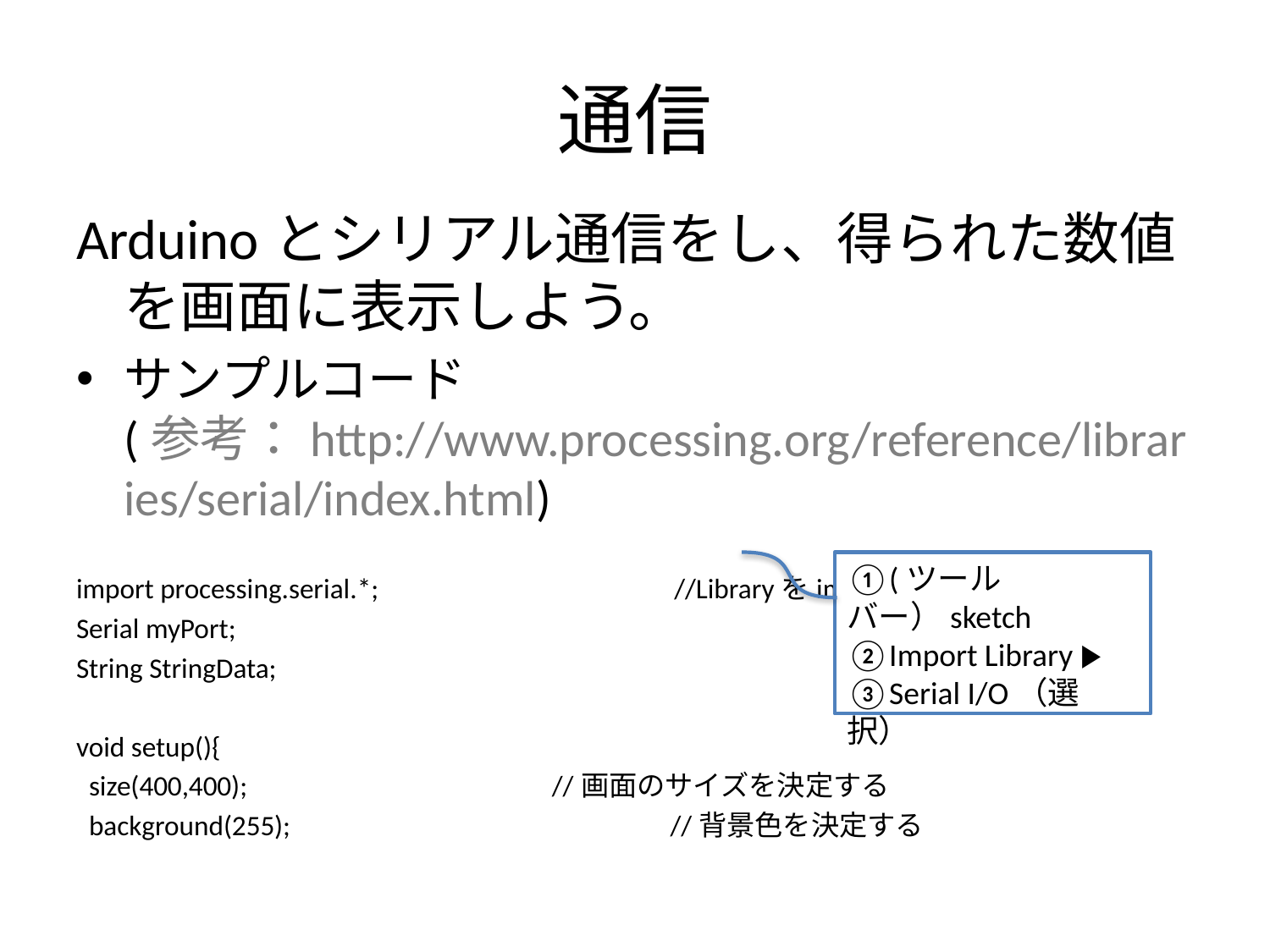

# 通信
Arduinoとシリアル通信をし、得られた数値を画面に表示しよう。
サンプルコード　(参考：http://www.processing.org/reference/libraries/serial/index.html)

import processing.serial.*;　　　　　　　　　　//Libraryをimportする
Serial myPort;
String StringData;

void setup(){
  size(400,400);                                                //画面のサイズを決定する
  background(255);　　　　　　　　　　　　　//背景色を決定する
①(ツールバー）sketch
②Import Library ▶
③Serial I/O（選択）